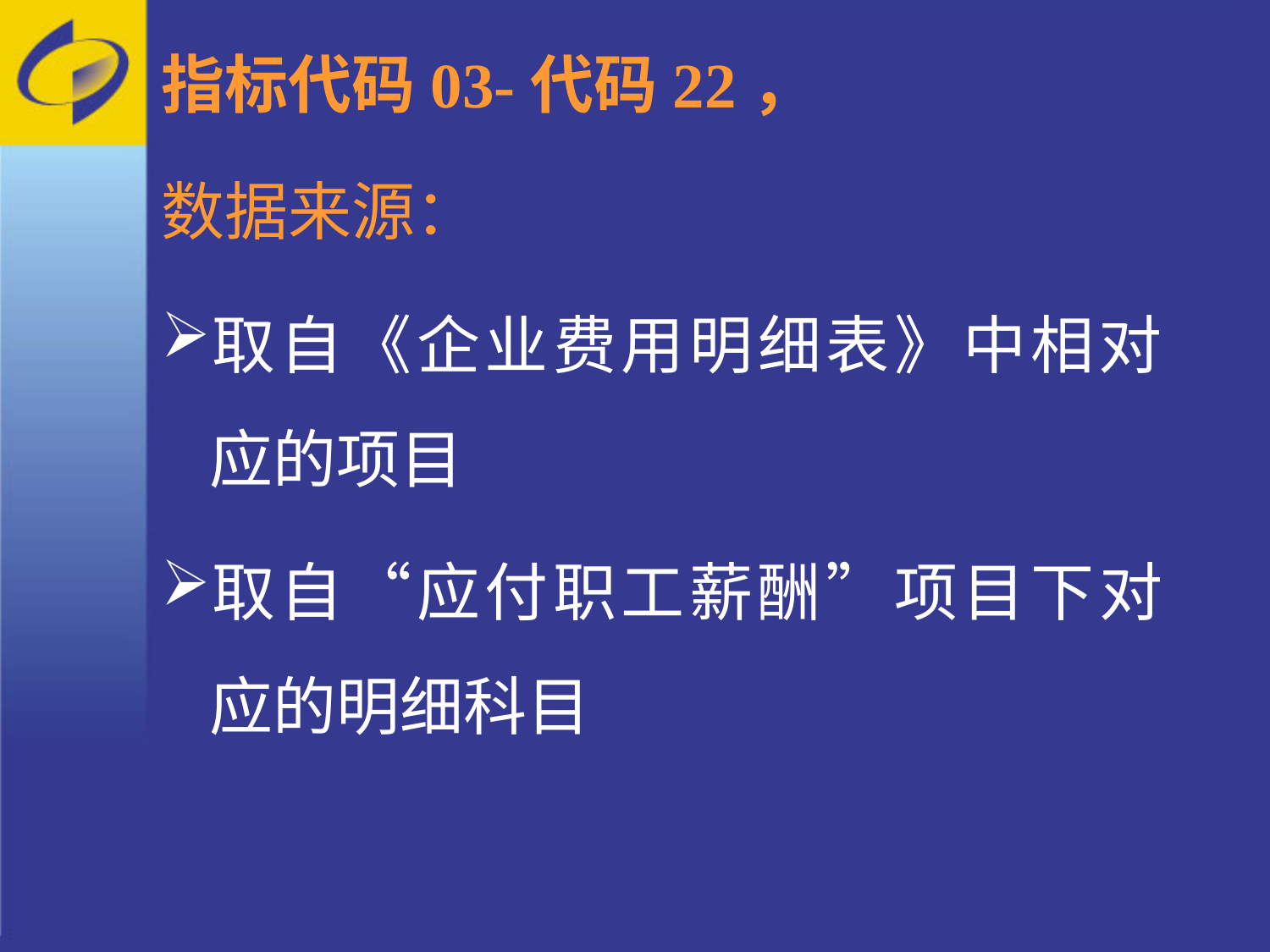

指标代码03-代码22，
数据来源：
取自《企业费用明细表》中相对应的项目
取自“应付职工薪酬”项目下对应的明细科目